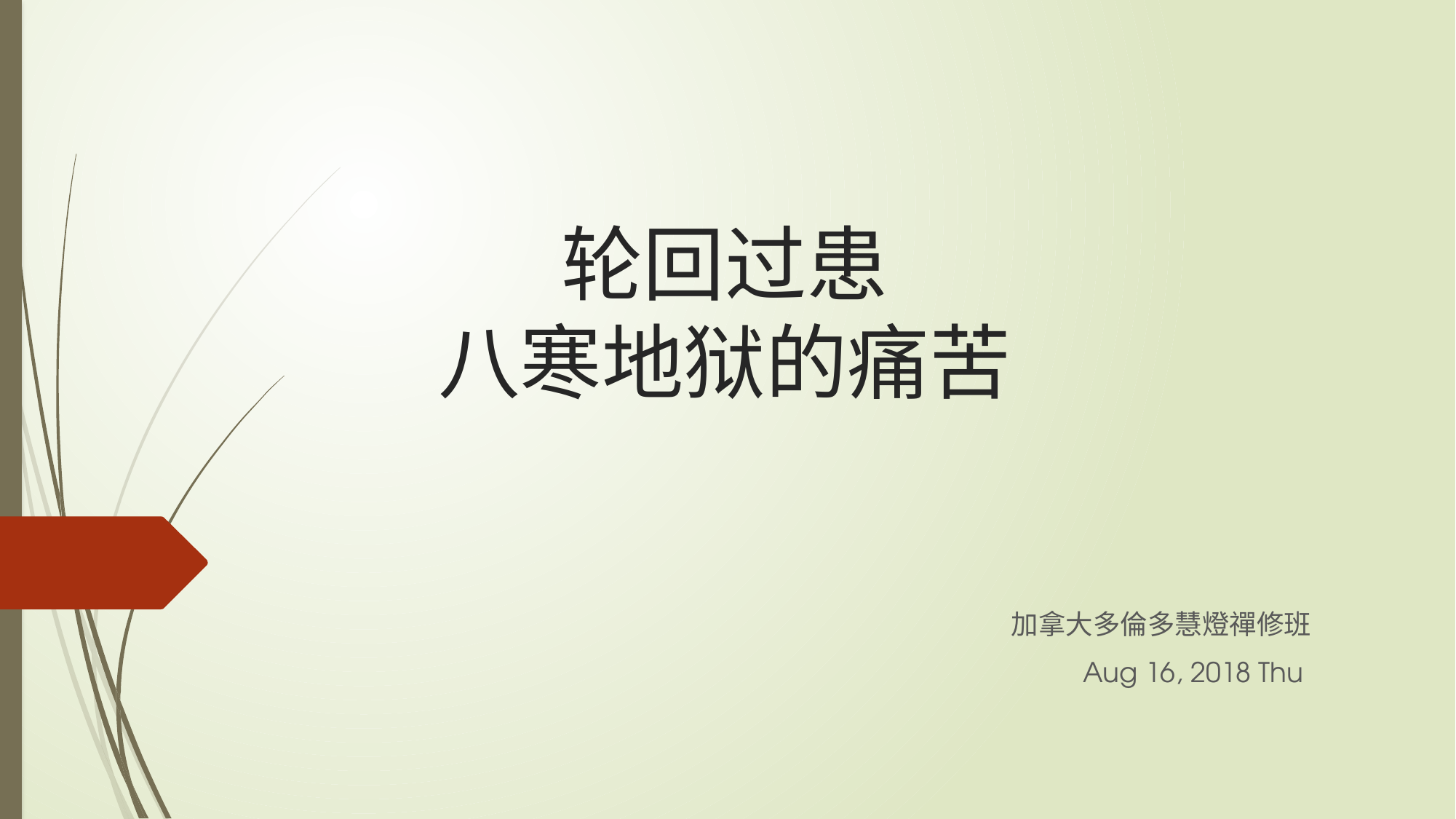

# 轮回过患 八寒地狱的痛苦
加拿大多倫多慧燈禪修班
Aug 16, 2018 Thu